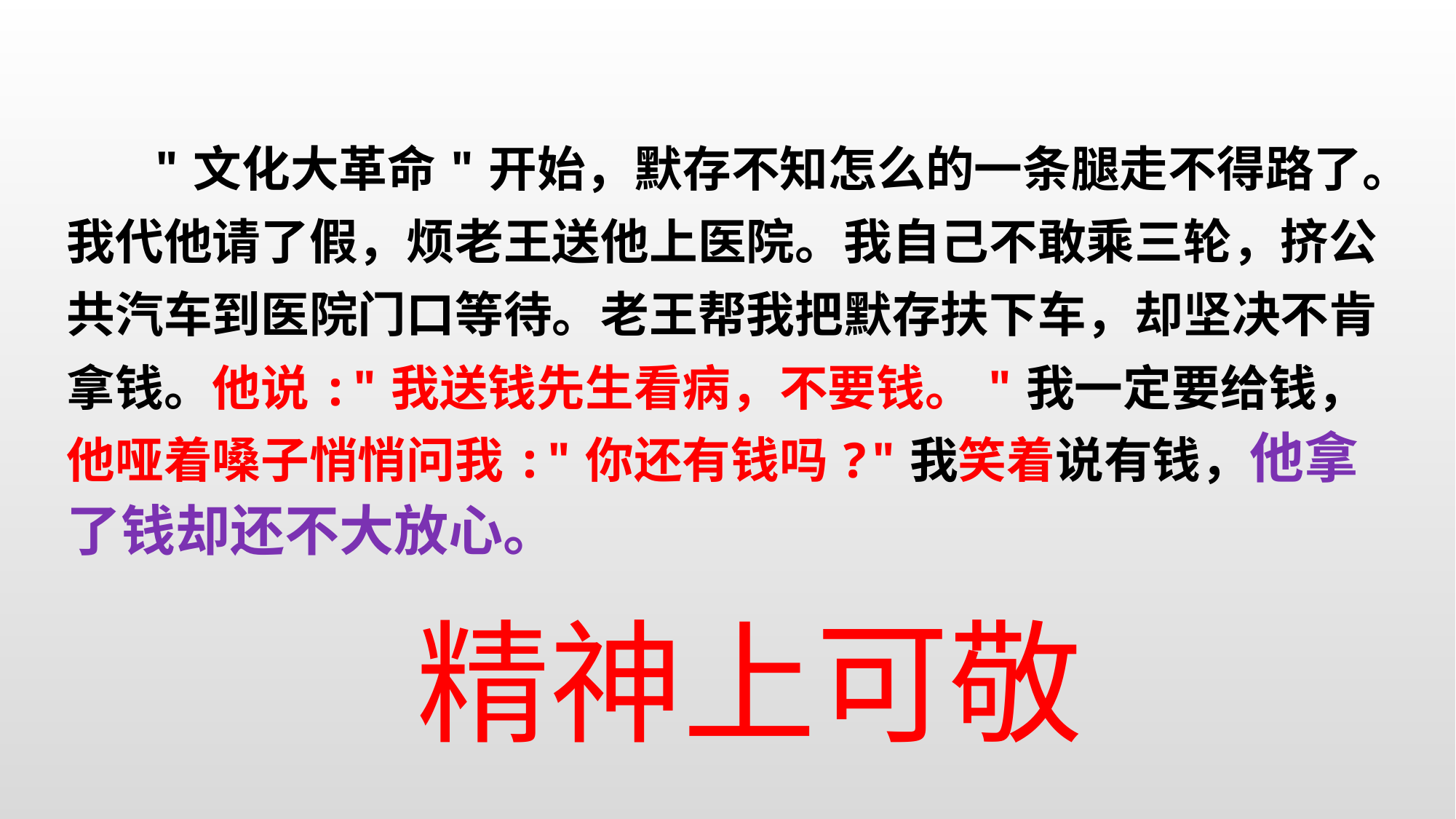

"文化大革命"开始，默存不知怎么的一条腿走不得路了。我代他请了假，烦老王送他上医院。我自己不敢乘三轮，挤公共汽车到医院门口等待。老王帮我把默存扶下车，却坚决不肯拿钱。他说:"我送钱先生看病，不要钱。"我一定要给钱，他哑着嗓子悄悄问我:"你还有钱吗?"我笑着说有钱，他拿了钱却还不大放心。
精神上可敬